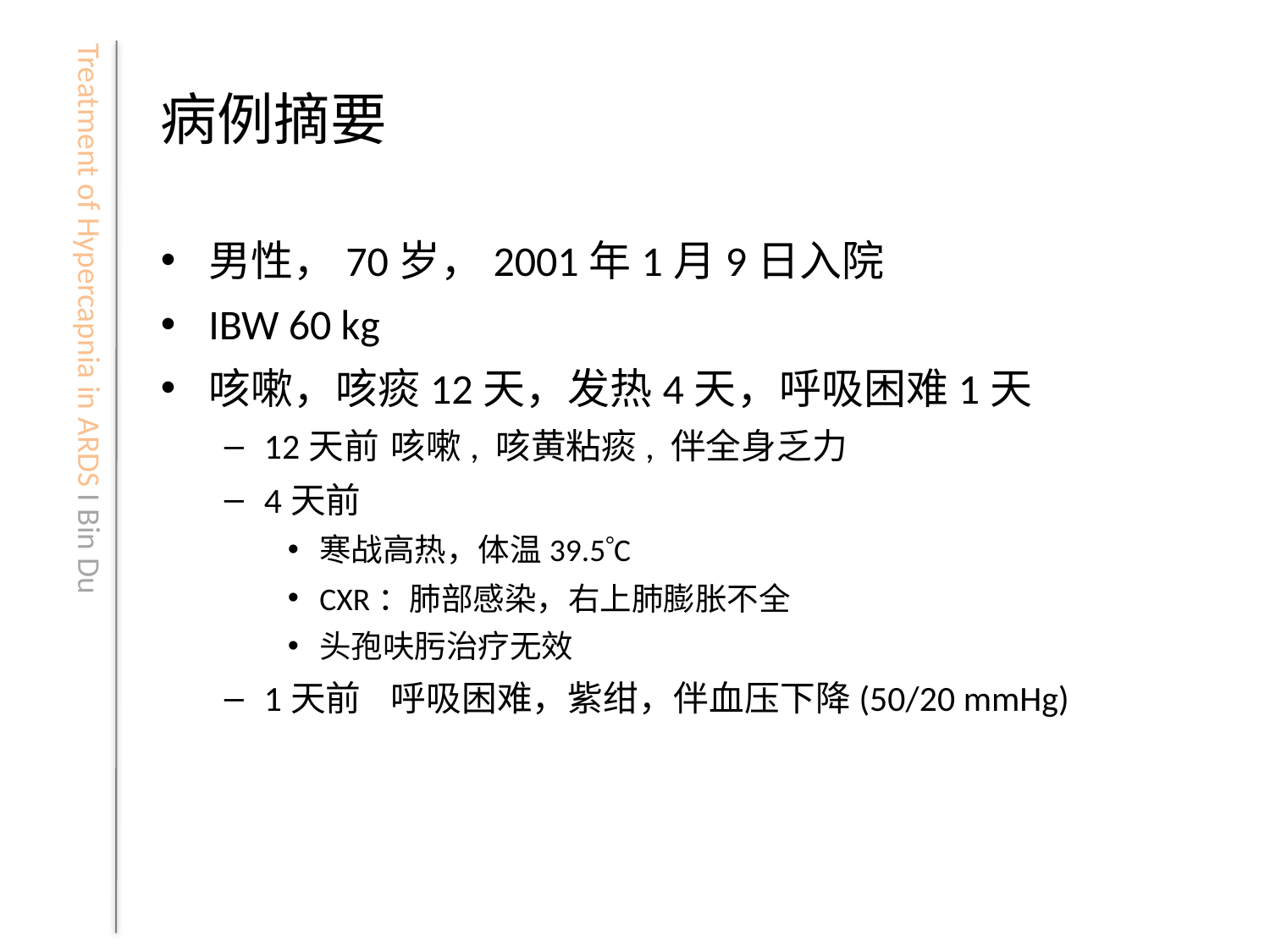

# 病例摘要
男性，70岁，2001年1月9日入院
IBW 60 kg
咳嗽，咳痰12天，发热4天，呼吸困难1天
12天前	咳嗽, 咳黄粘痰, 伴全身乏力
4天前
寒战高热，体温39.5°C
CXR：肺部感染，右上肺膨胀不全
头孢呋肟治疗无效
1天前	呼吸困难，紫绀，伴血压下降(50/20 mmHg)